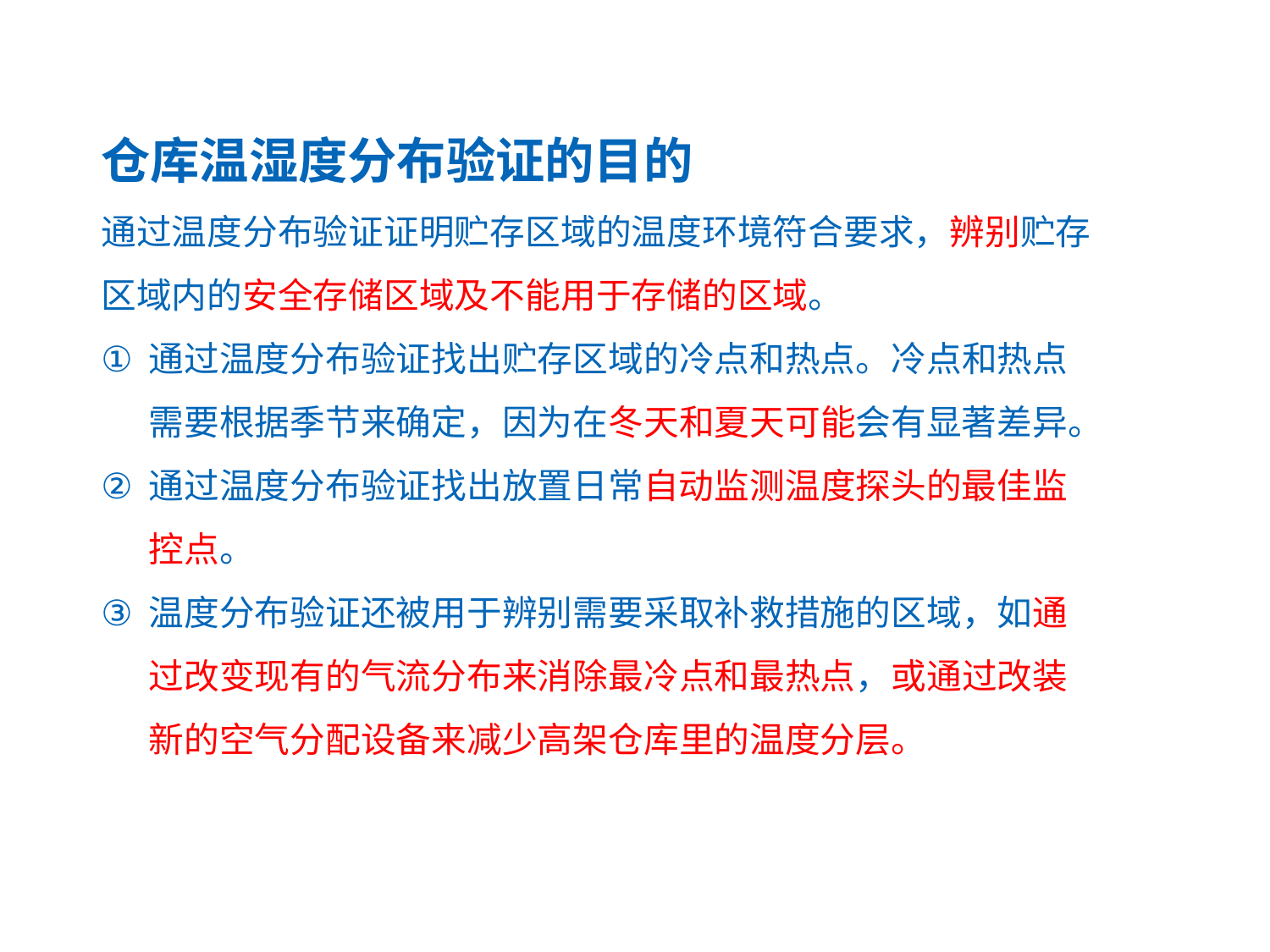

仓库温湿度分布验证的目的
通过温度分布验证证明贮存区域的温度环境符合要求，辨别贮存区域内的安全存储区域及不能用于存储的区域。
通过温度分布验证找出贮存区域的冷点和热点。冷点和热点需要根据季节来确定，因为在冬天和夏天可能会有显著差异。
通过温度分布验证找出放置日常自动监测温度探头的最佳监控点。
温度分布验证还被用于辨别需要采取补救措施的区域，如通过改变现有的气流分布来消除最冷点和最热点，或通过改装新的空气分配设备来减少高架仓库里的温度分层。